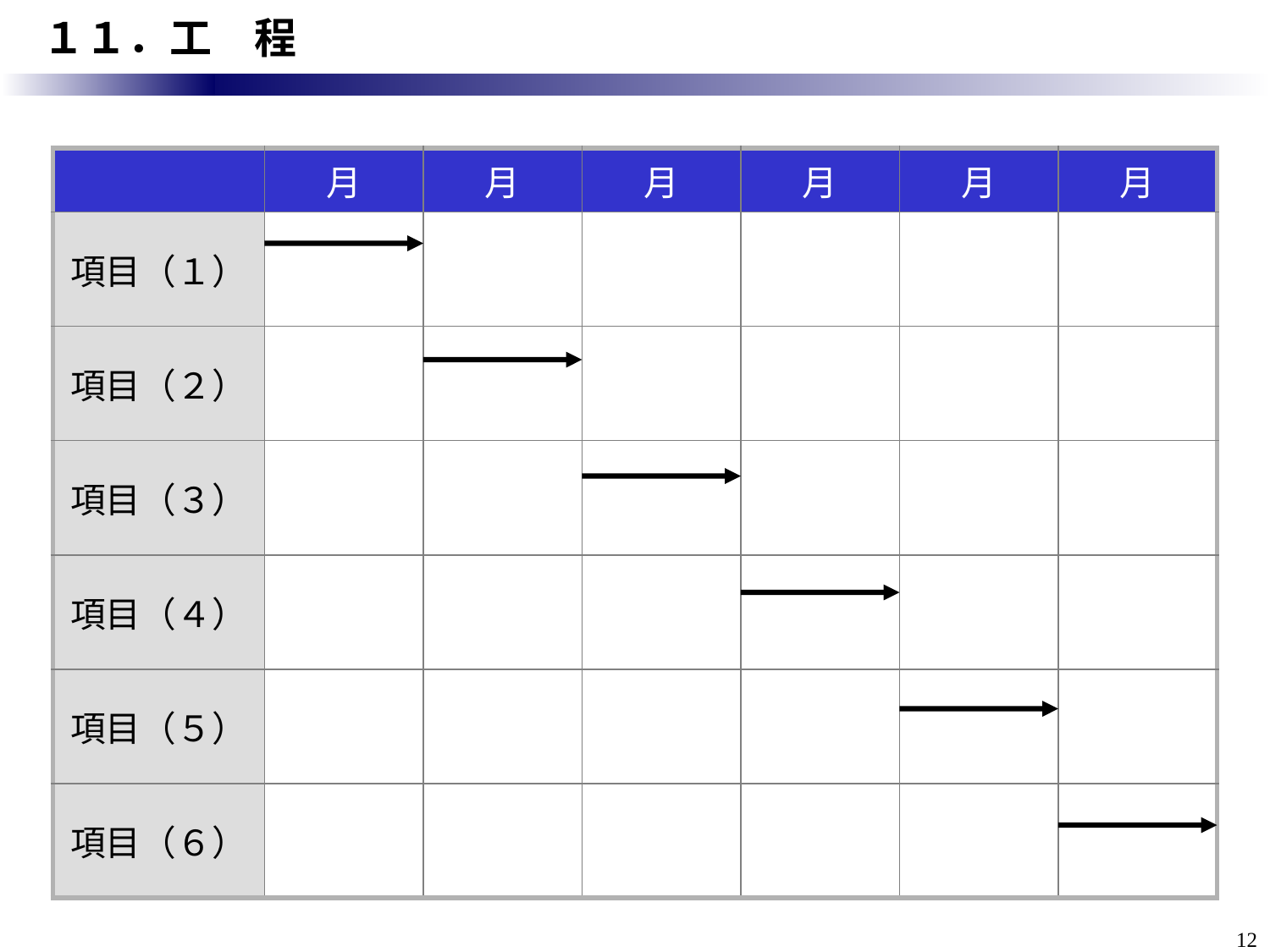

# １１．工　程
|  | 月 | 月 | 月 | 月 | 月 | 月 |
| --- | --- | --- | --- | --- | --- | --- |
| 項目（１） |  |  |  |  |  |  |
| 項目（２） |  |  |  |  |  |  |
| 項目（３） |  |  |  |  |  |  |
| 項目（４） |  |  |  |  |  |  |
| 項目（５） |  |  |  |  |  |  |
| 項目（６） |  |  |  |  |  |  |

12